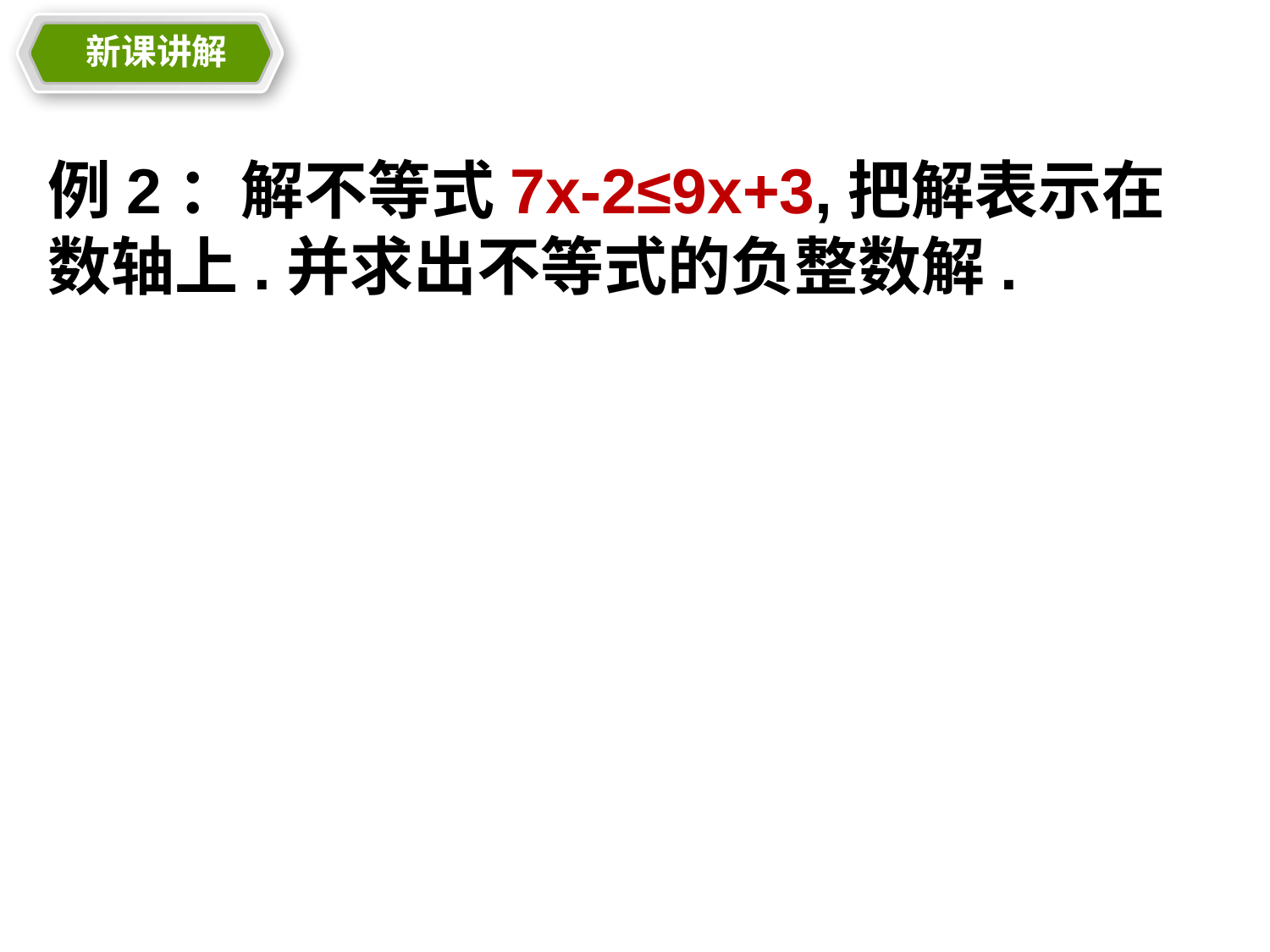

新课讲解
教学目标
例2：解不等式7x-2≤9x+3,把解表示在   数轴上.并求出不等式的负整数解.